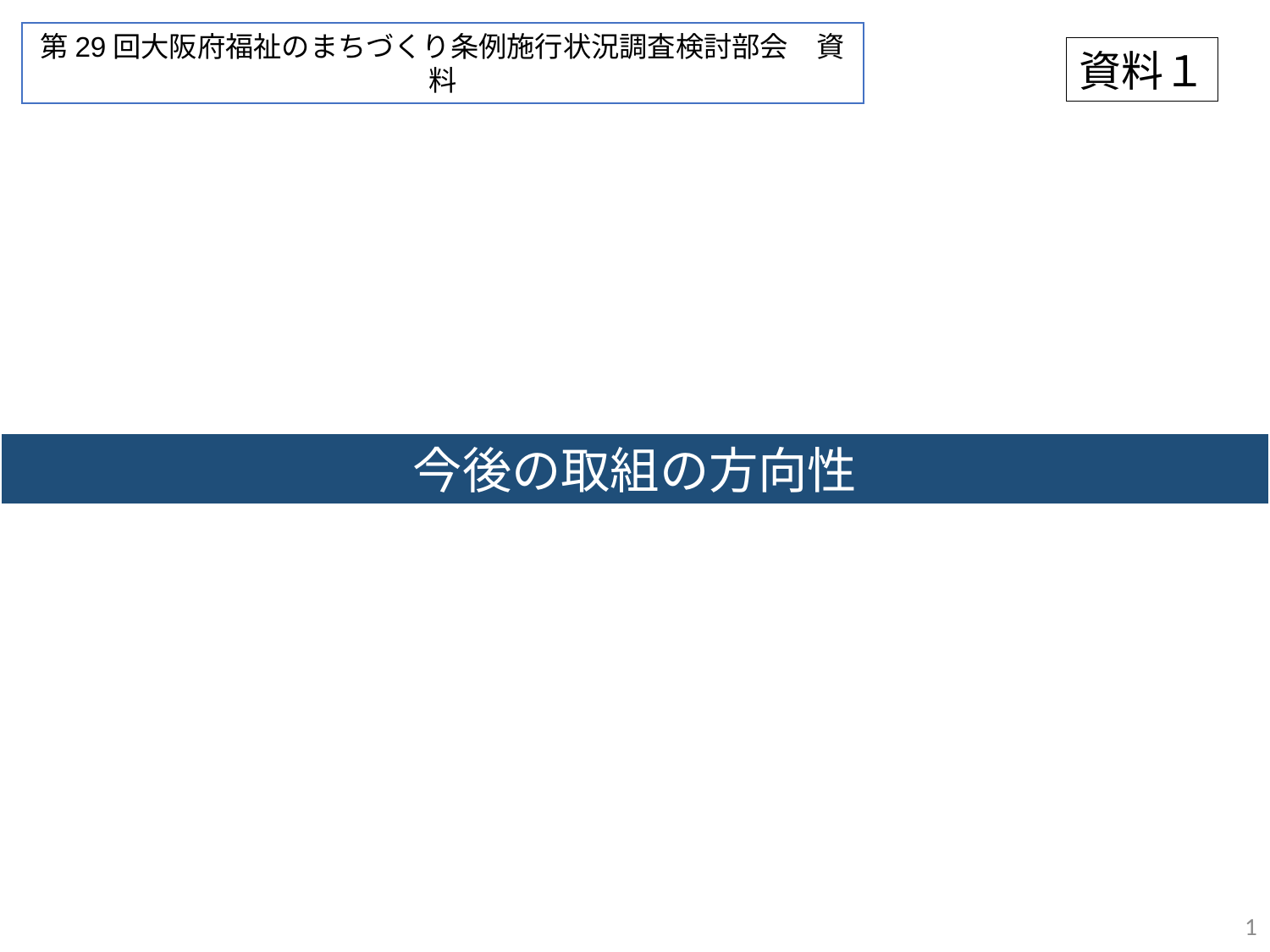

第29回大阪府福祉のまちづくり条例施行状況調査検討部会　資料
資料１
今後の取組の方向性
1